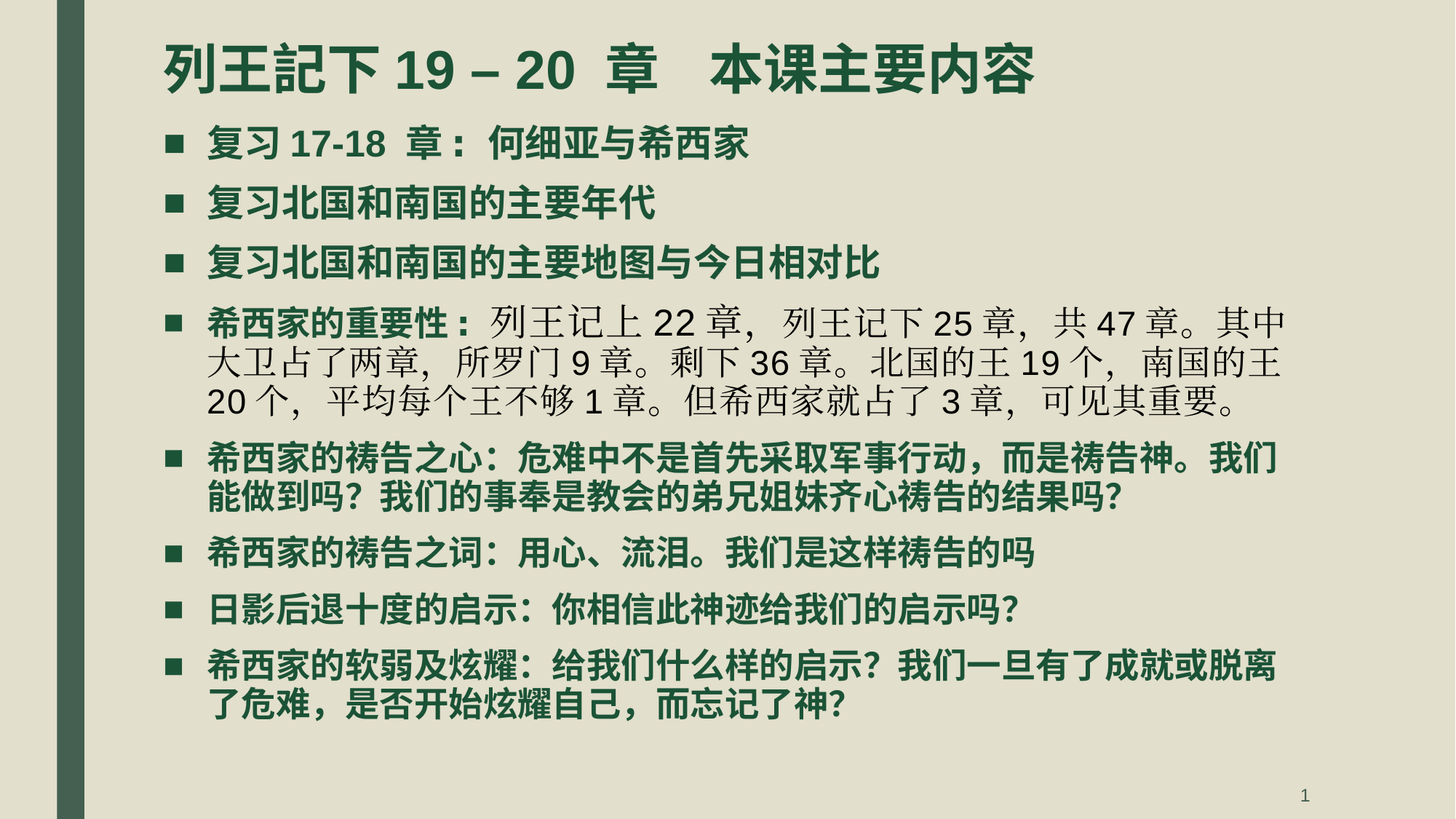

# 列王記下19 – 20 章	本课主要内容
复习17-18 章: 何细亚与希西家
复习北国和南国的主要年代
复习北国和南国的主要地图与今日相对比
希西家的重要性: 列王记上22章，列王记下25章，共47章。其中大卫占了两章，所罗门9章。剩下36章。北国的王19个，南国的王20个，平均每个王不够1章。但希西家就占了3章，可见其重要。
希西家的祷告之心：危难中不是首先采取军事行动，而是祷告神。我们能做到吗？我们的事奉是教会的弟兄姐妹齐心祷告的结果吗？
希西家的祷告之词：用心、流泪。我们是这样祷告的吗
日影后退十度的启示：你相信此神迹给我们的启示吗？
希西家的软弱及炫耀：给我们什么样的启示？我们一旦有了成就或脱离了危难，是否开始炫耀自己，而忘记了神？
1